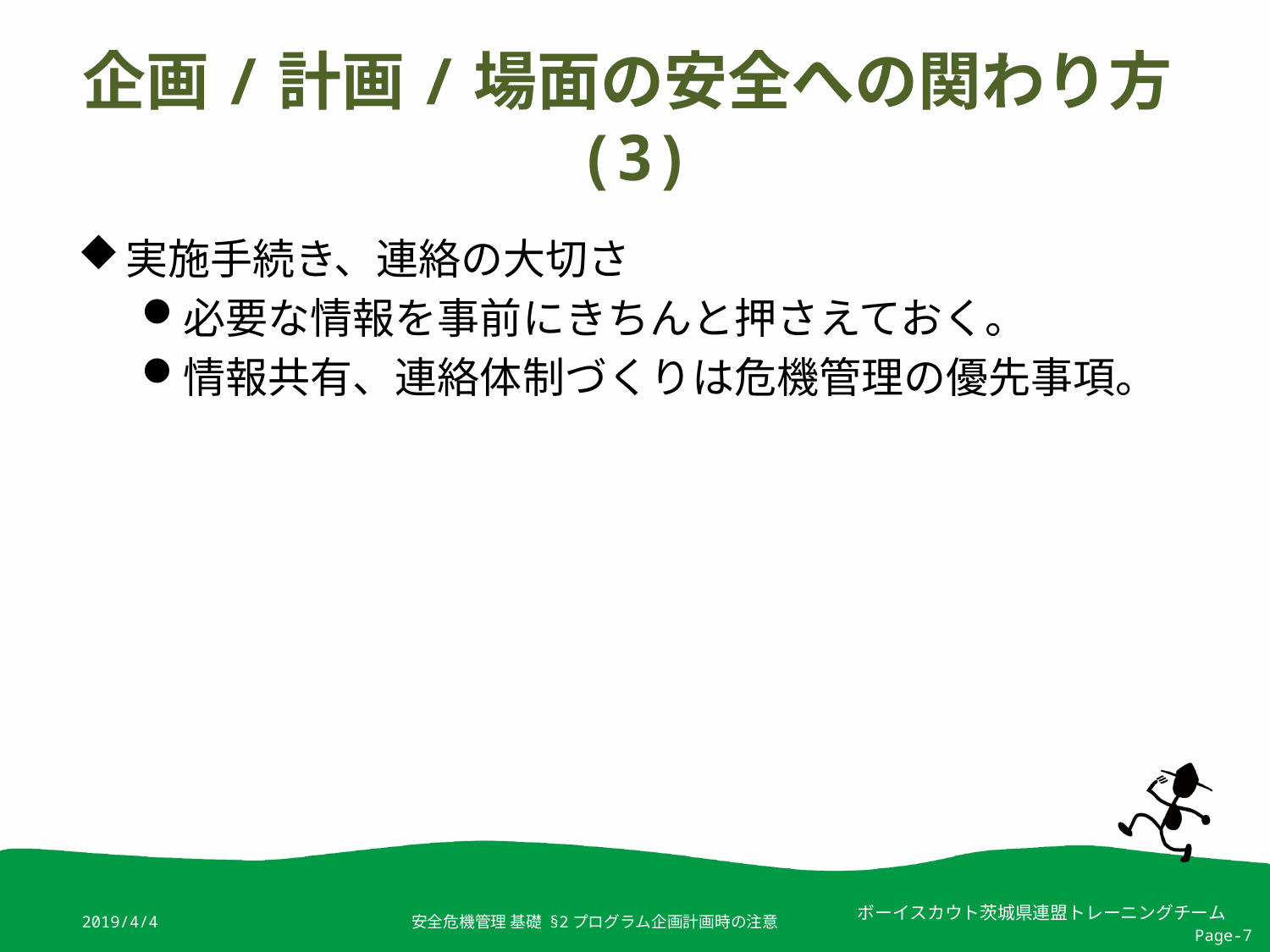

# 企画/計画/場面の安全への関わり方(3)
実施手続き、連絡の大切さ
必要な情報を事前にきちんと押さえておく。
情報共有、連絡体制づくりは危機管理の優先事項。

2019/4/4
安全危機管理 基礎 §2プログラム企画計画時の注意
Page-7